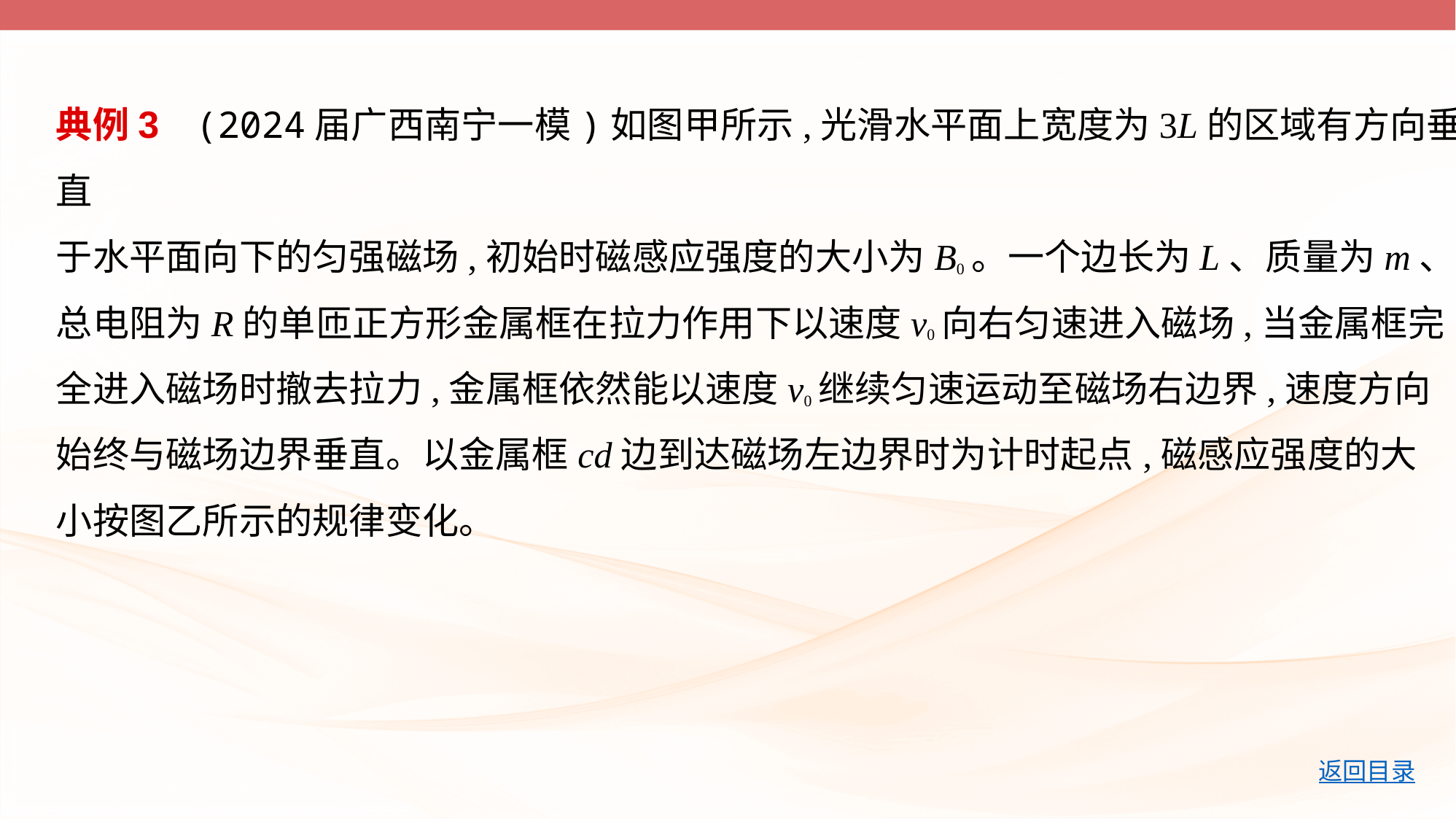

典例3    (2024届广西南宁一模)如图甲所示,光滑水平面上宽度为3L的区域有方向垂直
于水平面向下的匀强磁场,初始时磁感应强度的大小为B0。一个边长为L、质量为m、
总电阻为R的单匝正方形金属框在拉力作用下以速度v0向右匀速进入磁场,当金属框完
全进入磁场时撤去拉力,金属框依然能以速度v0继续匀速运动至磁场右边界,速度方向
始终与磁场边界垂直。以金属框cd边到达磁场左边界时为计时起点,磁感应强度的大
小按图乙所示的规律变化。